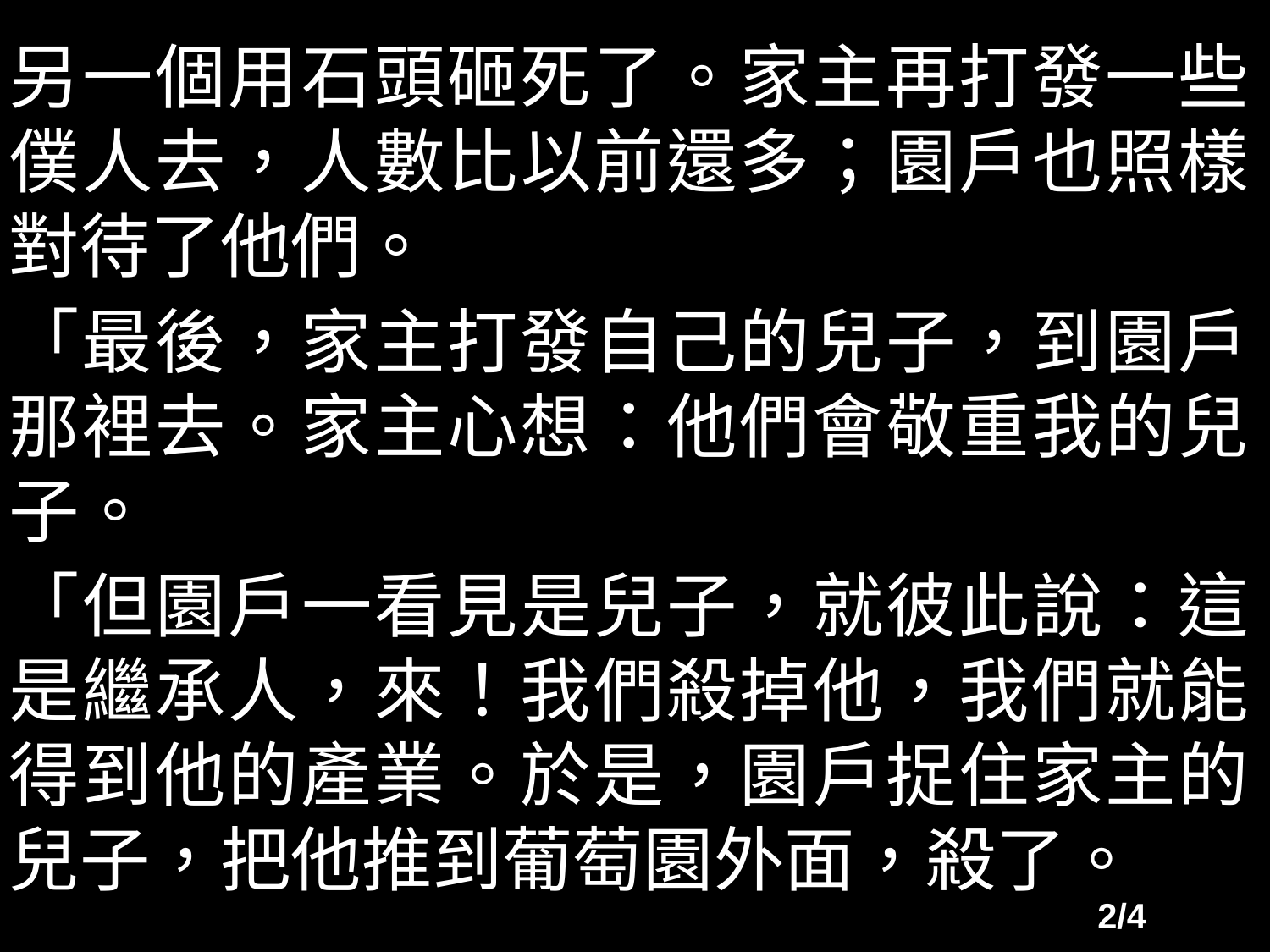

另一個用石頭砸死了。家主再打發一些僕人去，人數比以前還多；園戶也照樣對待了他們。
「最後，家主打發自己的兒子，到園戶那裡去。家主心想：他們會敬重我的兒子。
「但園戶一看見是兒子，就彼此說：這是繼承人，來！我們殺掉他，我們就能得到他的產業。於是，園戶捉住家主的兒子，把他推到葡萄園外面，殺了。

——基督的福音。
眾：基督，我們讚美你！

2/4